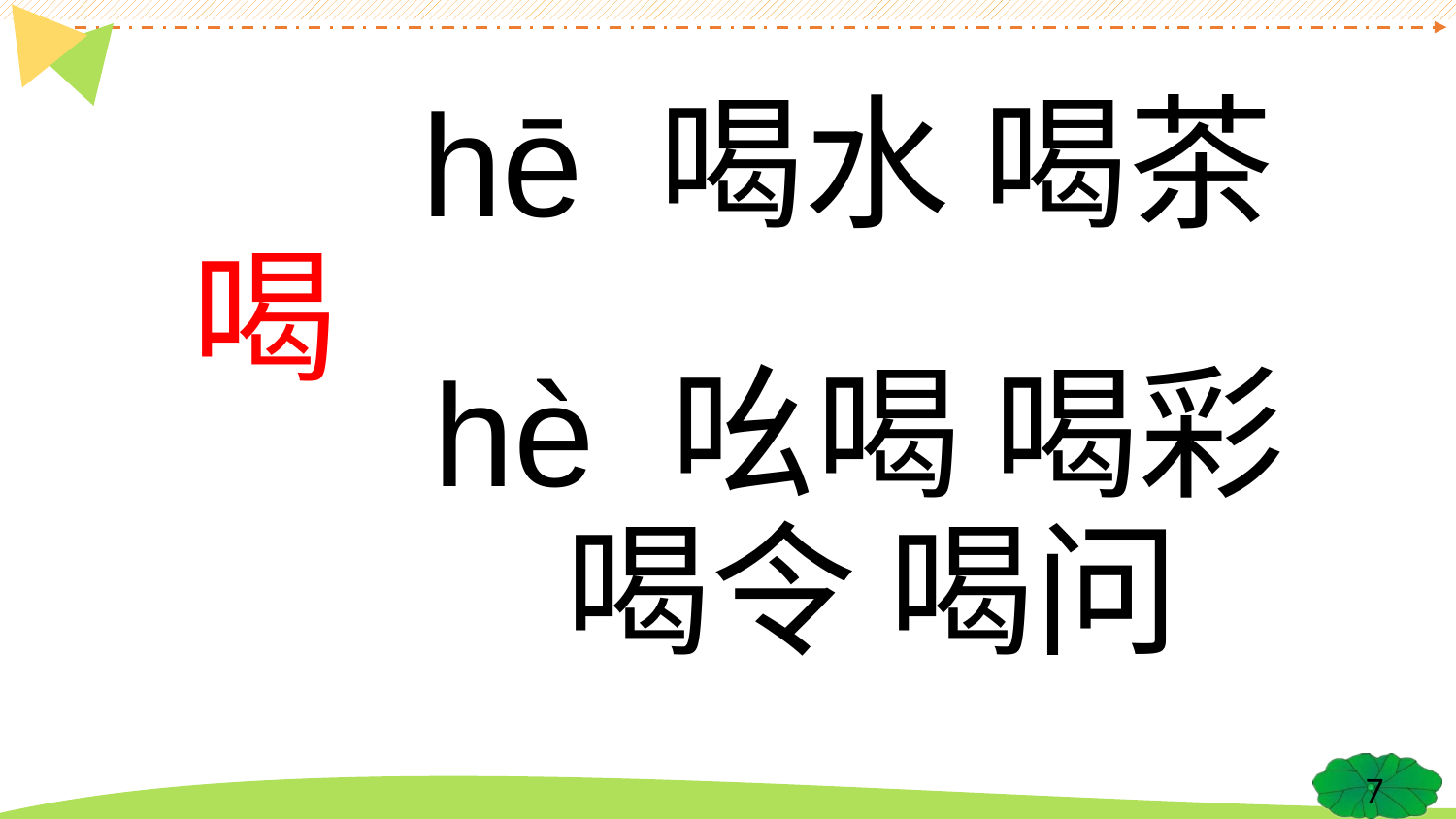

hē 喝水 喝茶
# 喝
hè 吆喝 喝彩
   喝令 喝问